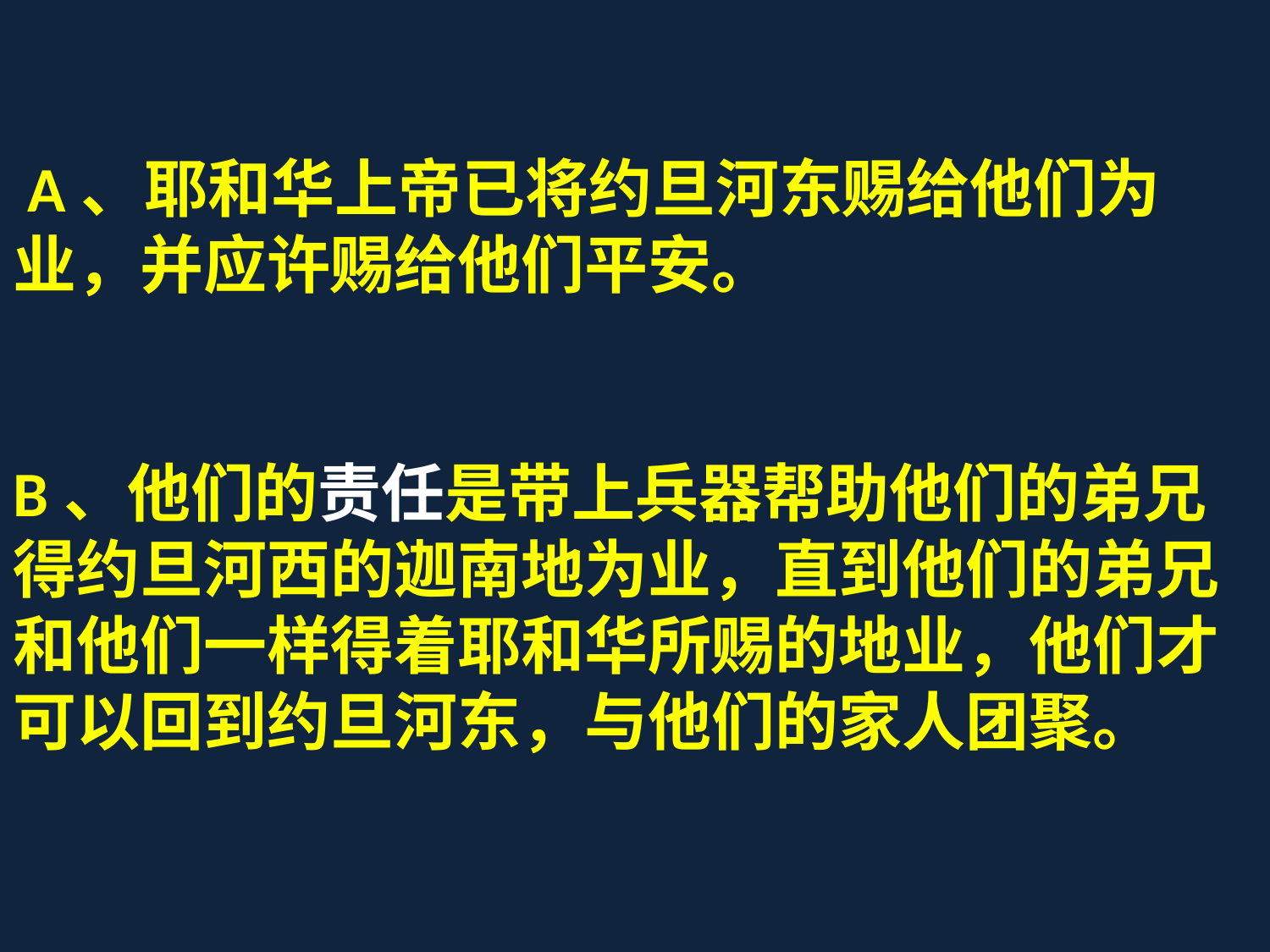

# A、耶和华上帝已将约旦河东赐给他们为业，并应许赐给他们平安。 B、他们的责任是带上兵器帮助他们的弟兄得约旦河西的迦南地为业，直到他们的弟兄和他们一样得着耶和华所赐的地业，他们才可以回到约旦河东，与他们的家人团聚。